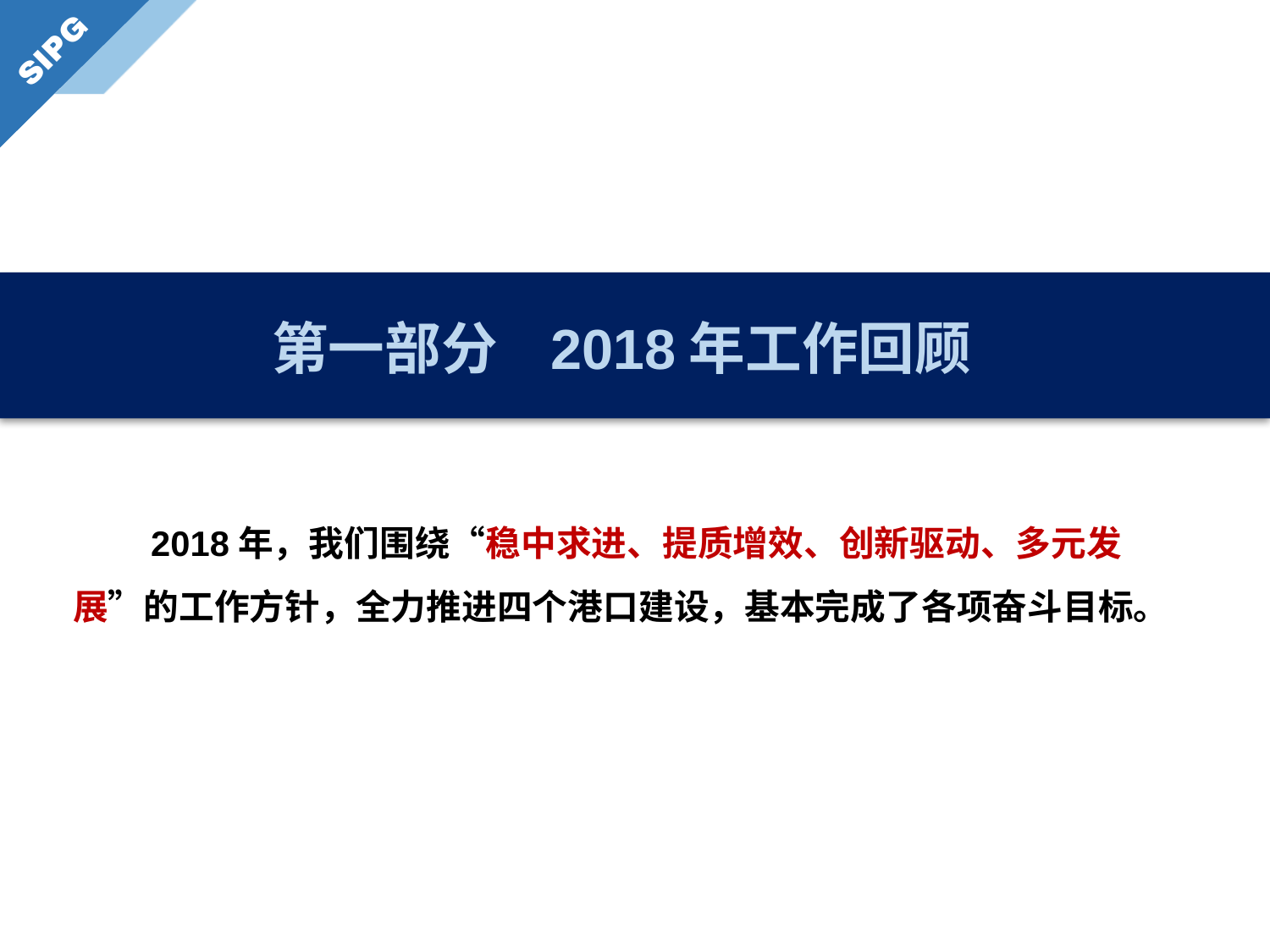

SIPG

第一部分   2018年工作回顾
        2018年，我们围绕“稳中求进、提质增效、创新驱动、多元发展”的工作方针，全力推进四个港口建设，基本完成了各项奋斗目标。